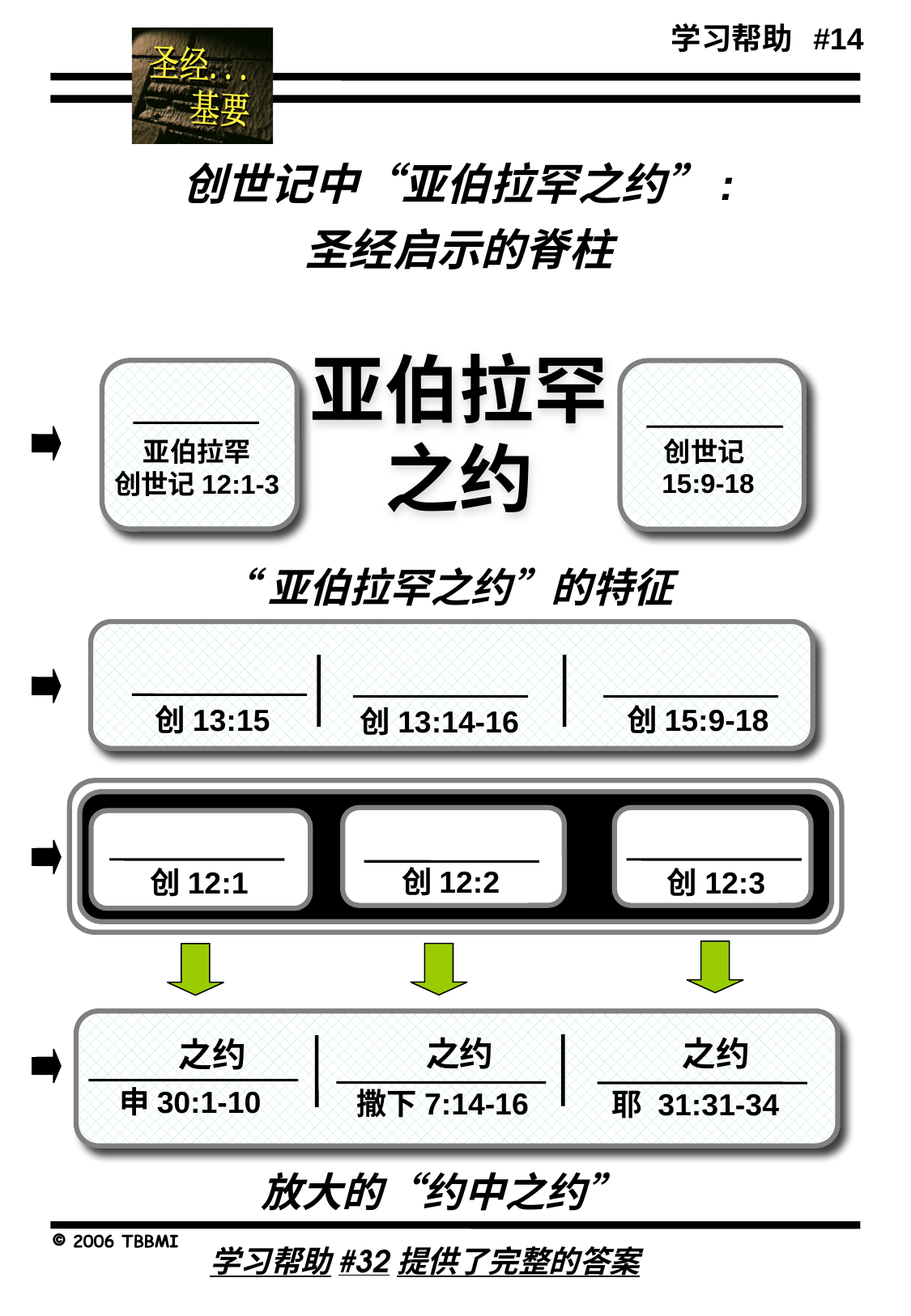

14
学习帮助  #14
创世记中“亚伯拉罕之约”:
圣经启示的脊柱
亚伯拉罕之约

亚伯拉罕
创世记12:1-3

创世记
15:9-18

“亚伯拉罕之约”的特征

创13:15
创15:9-18
创13:14-16

__________

创12:2
创12:1
创12:3
Gen ___:___

之约
之约
之约

申30:1-10
 撒下7:14-16
耶 31:31-34

放大的“约中之约”
学习帮助#32提供了完整的答案